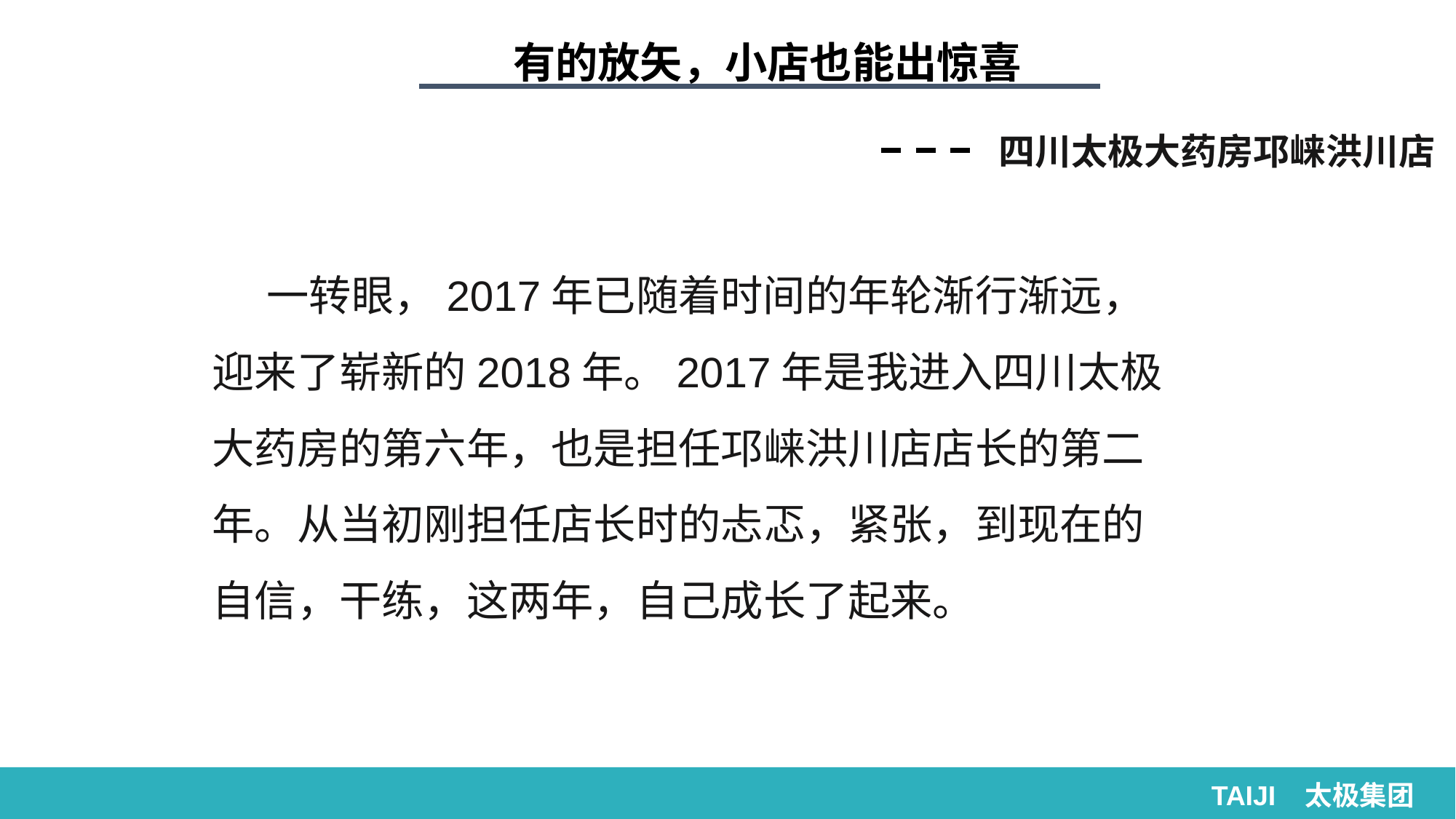

有的放矢，小店也能出惊喜

四川太极大药房邛崃洪川店
一转眼，2017年已随着时间的年轮渐行渐远，迎来了崭新的2018年。2017年是我进入四川太极大药房的第六年，也是担任邛崃洪川店店长的第二年。从当初刚担任店长时的忐忑，紧张，到现在的自信，干练，这两年，自己成长了起来。

TAIJI   太极集团